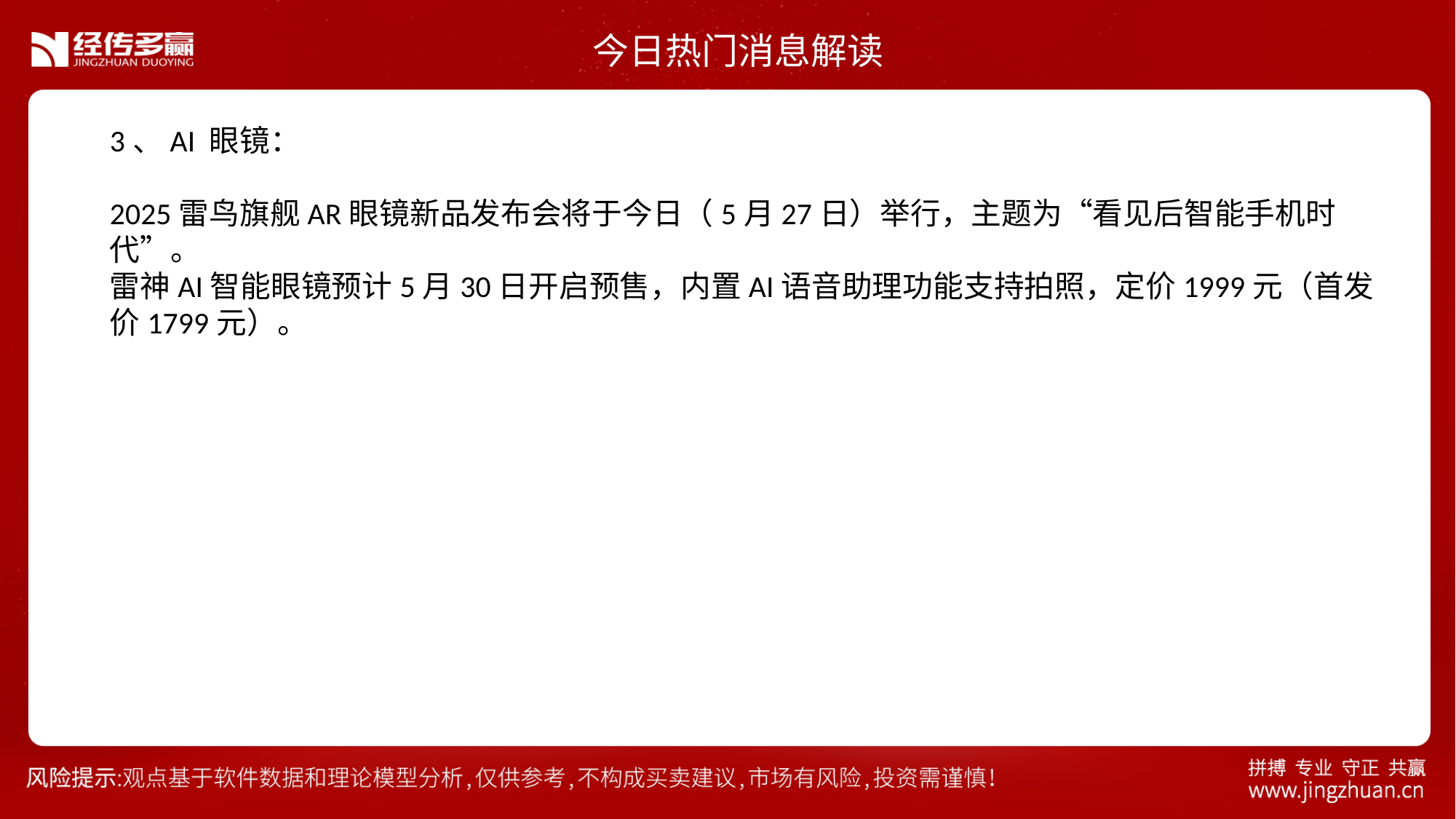

今日热门消息解读
3、AI 眼镜：

2025雷鸟旗舰AR眼镜新品发布会将于今日（5月27日）举行，主题为“看见后智能手机时代”。
雷神AI智能眼镜预计5月30日开启预售，内置AI语音助理功能支持拍照，定价1999元（首发价1799元）。